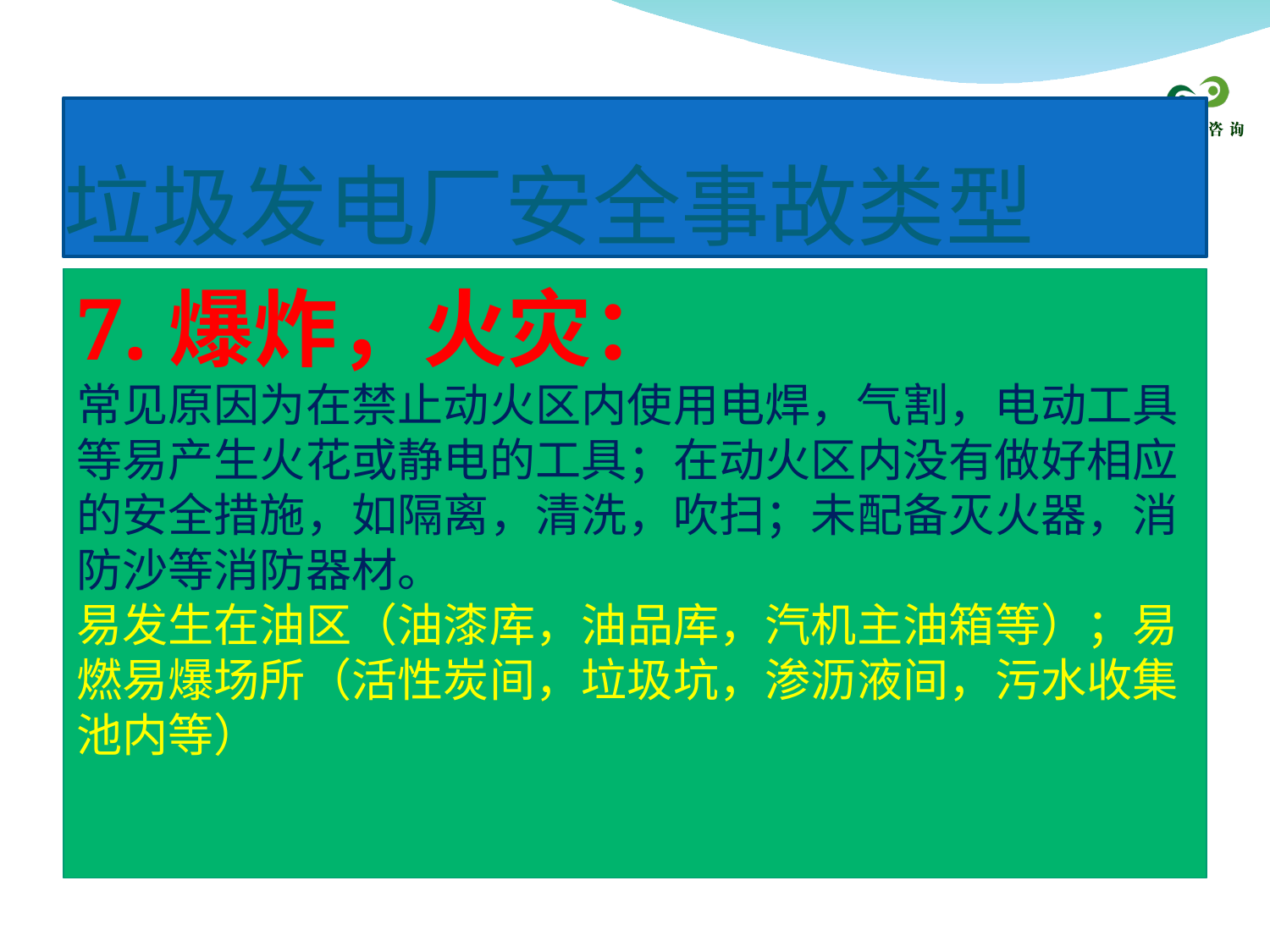

垃圾发电厂安全事故类型
7.爆炸，火灾：
常见原因为在禁止动火区内使用电焊，气割，电动工具等易产生火花或静电的工具；在动火区内没有做好相应的安全措施，如隔离，清洗，吹扫；未配备灭火器，消防沙等消防器材。
易发生在油区（油漆库，油品库，汽机主油箱等）；易燃易爆场所（活性炭间，垃圾坑，渗沥液间，污水收集池内等）